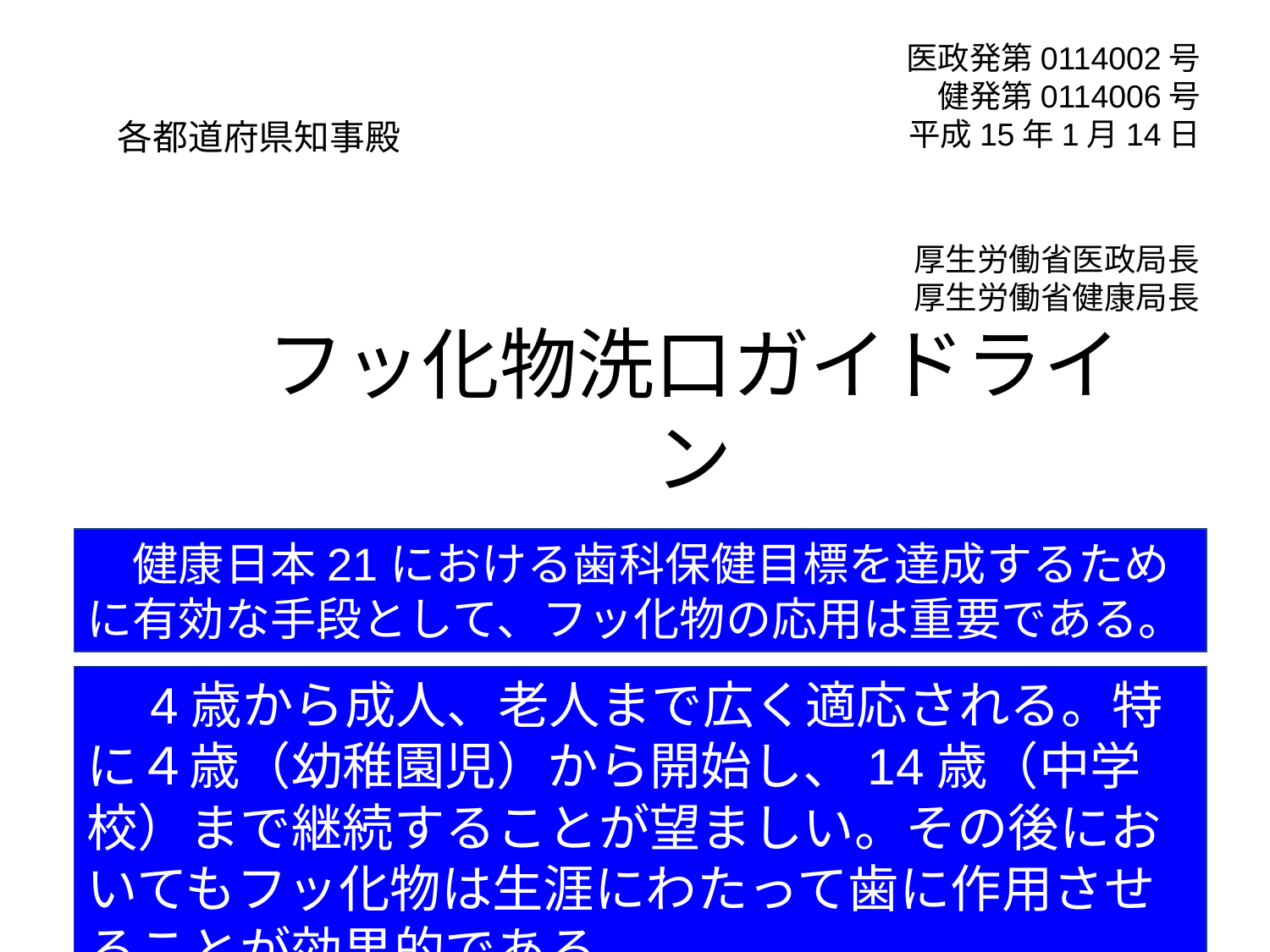

医政発第0114002号
健発第0114006号
平成15年1月14日
各都道府県知事殿
厚生労働省医政局長
厚生労働省健康局長
# フッ化物洗口ガイドライン
　健康日本21における歯科保健目標を達成するために有効な手段として、フッ化物の応用は重要である。
　4歳から成人、老人まで広く適応される。特に４歳（幼稚園児）から開始し、14歳（中学校）まで継続することが望ましい。その後においてもフッ化物は生涯にわたって歯に作用させることが効果的である。